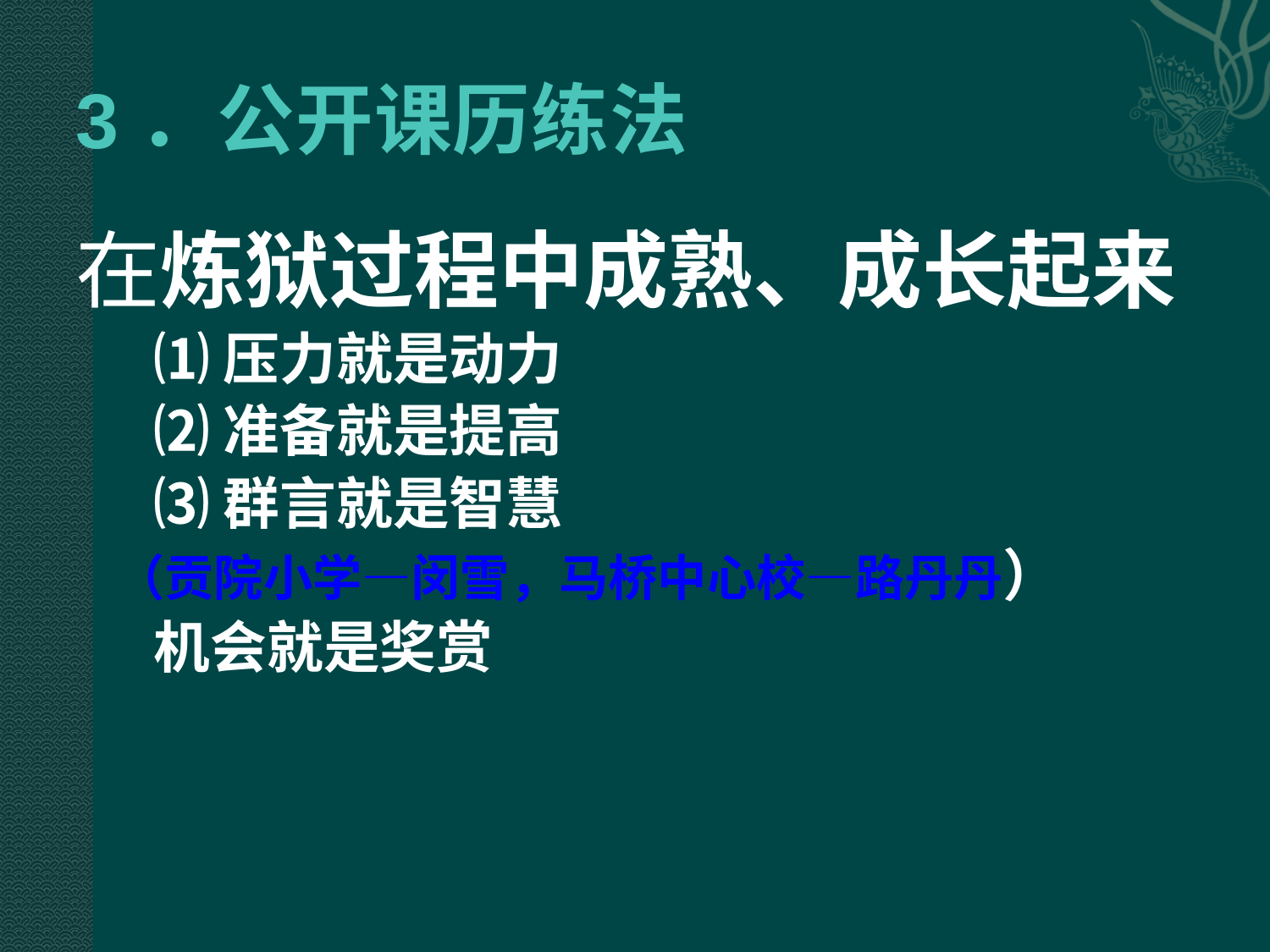

# 3．公开课历练法
在炼狱过程中成熟、成长起来
      ⑴压力就是动力
      ⑵准备就是提高
      ⑶群言就是智慧
  （贡院小学—闵雪，马桥中心校—路丹丹）
     机会就是奖赏